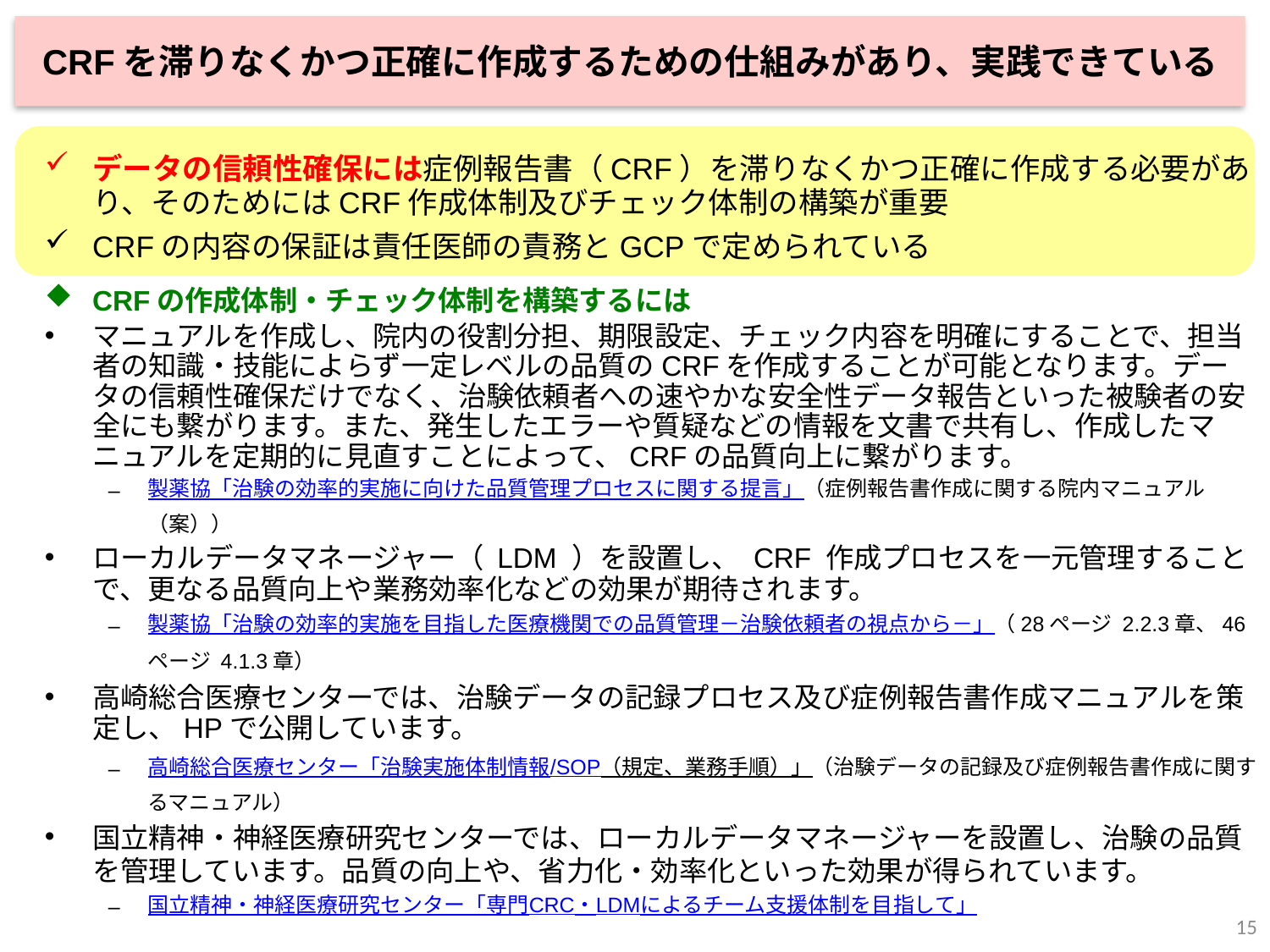

# CRFを滞りなくかつ正確に作成するための仕組みがあり、実践できている

データの信頼性確保には症例報告書（CRF）を滞りなくかつ正確に作成する必要があり、そのためにはCRF作成体制及びチェック体制の構築が重要
CRFの内容の保証は責任医師の責務とGCPで定められている

CRFの作成体制・チェック体制を構築するには
マニュアルを作成し、院内の役割分担、期限設定、チェック内容を明確にすることで、担当者の知識・技能によらず一定レベルの品質のCRFを作成することが可能となります。データの信頼性確保だけでなく、治験依頼者への速やかな安全性データ報告といった被験者の安全にも繋がります。また、発生したエラーや質疑などの情報を文書で共有し、作成したマニュアルを定期的に見直すことによって、CRFの品質向上に繋がります。
製薬協「治験の効率的実施に向けた品質管理プロセスに関する提言」（症例報告書作成に関する院内マニュアル（案））
ローカルデータマネージャー（ LDM ）を設置し、 CRF 作成プロセスを一元管理することで、更なる品質向上や業務効率化などの効果が期待されます。
製薬協「治験の効率的実施を目指した医療機関での品質管理－治験依頼者の視点から－」（28ページ 2.2.3章、46ページ 4.1.3章）
高崎総合医療センターでは、治験データの記録プロセス及び症例報告書作成マニュアルを策定し、HPで公開しています。
高崎総合医療センター「治験実施体制情報/SOP（規定、業務手順）」（治験データの記録及び症例報告書作成に関するマニュアル）
国立精神・神経医療研究センターでは、ローカルデータマネージャーを設置し、治験の品質を管理しています。品質の向上や、省力化・効率化といった効果が得られています。
国立精神・神経医療研究センター「専門CRC・LDMによるチーム支援体制を目指して」
15